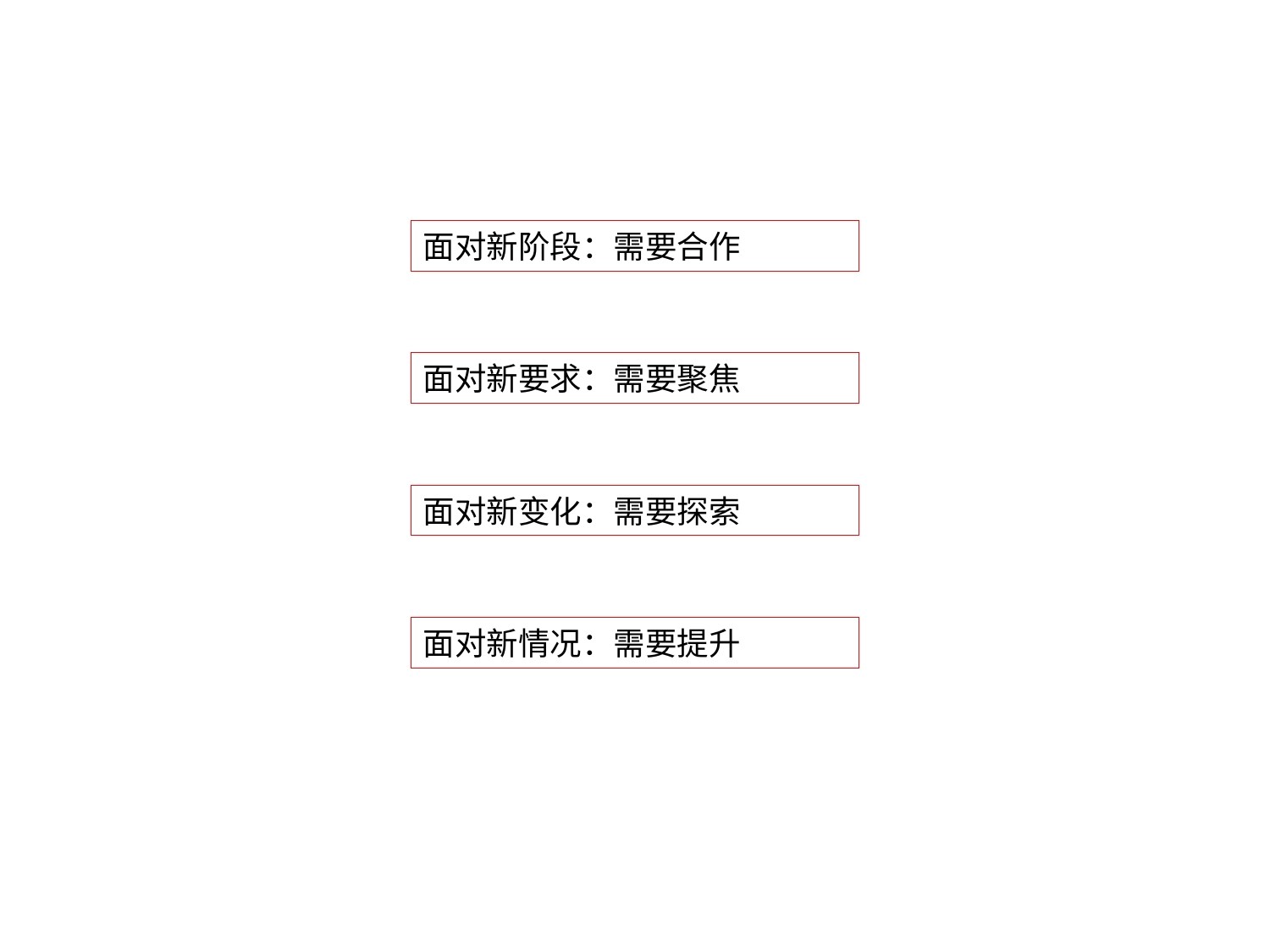

面对新阶段：需要合作
面对新要求：需要聚焦
面对新变化：需要探索
面对新情况：需要提升